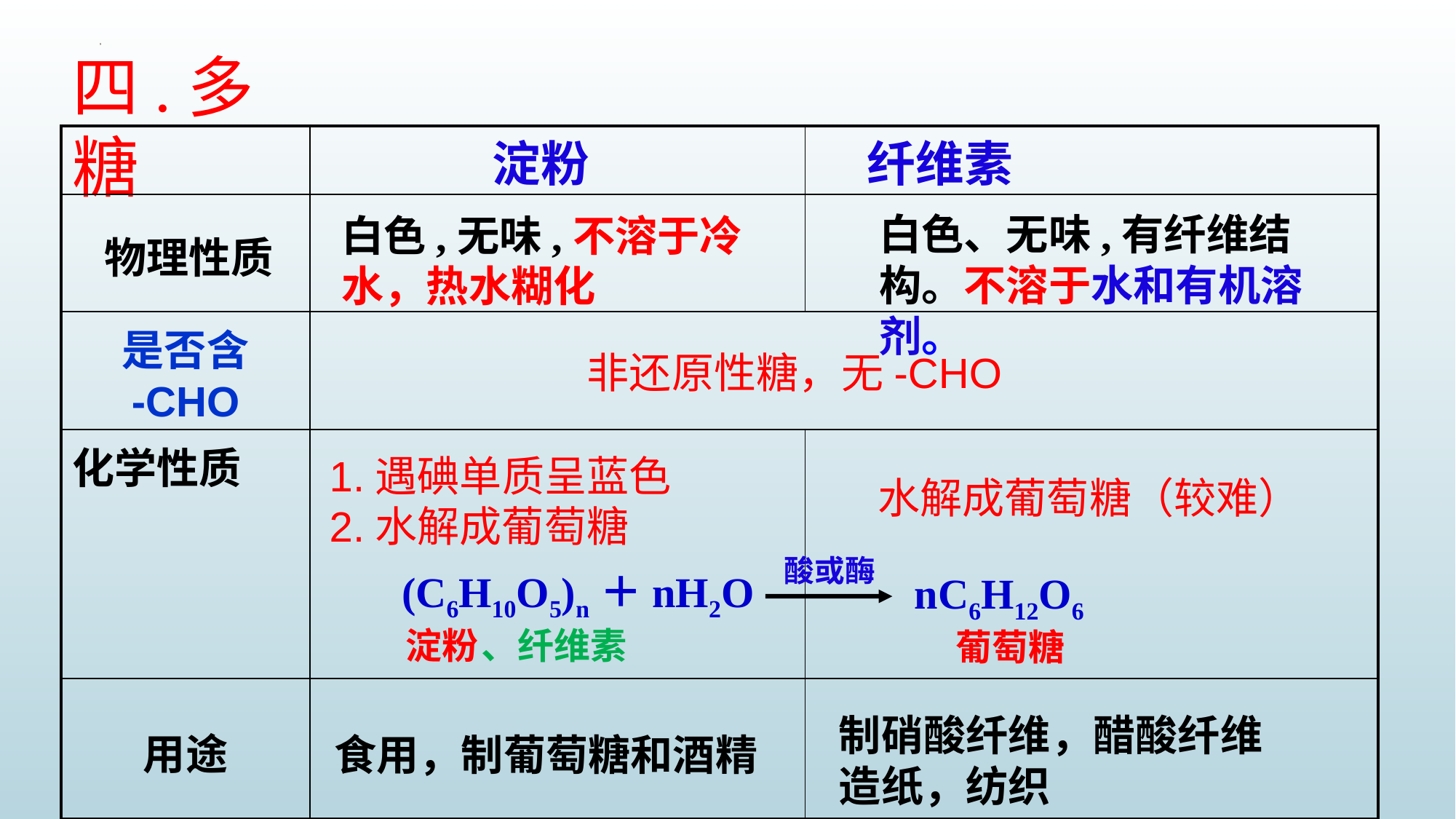

四.多糖
|  |  |  |
| --- | --- | --- |
|  |  |  |
| 是否含 -CHO |  |  |
| 化学性质 |  |  |
| 用途 |  |  |
淀粉                         纤维素
白色、无味,有纤维结构。不溶于水和有机溶剂。
白色,无味,不溶于冷水，热水糊化
物理性质
非还原性糖，无-CHO
1.遇碘单质呈蓝色
2.水解成葡萄糖
水解成葡萄糖（较难）
酸或酶

(C6H10O5)n＋nH2O
nC6H12O6
    葡萄糖
淀粉
、纤维素
制硝酸纤维，醋酸纤维
造纸，纺织
食用，制葡萄糖和酒精